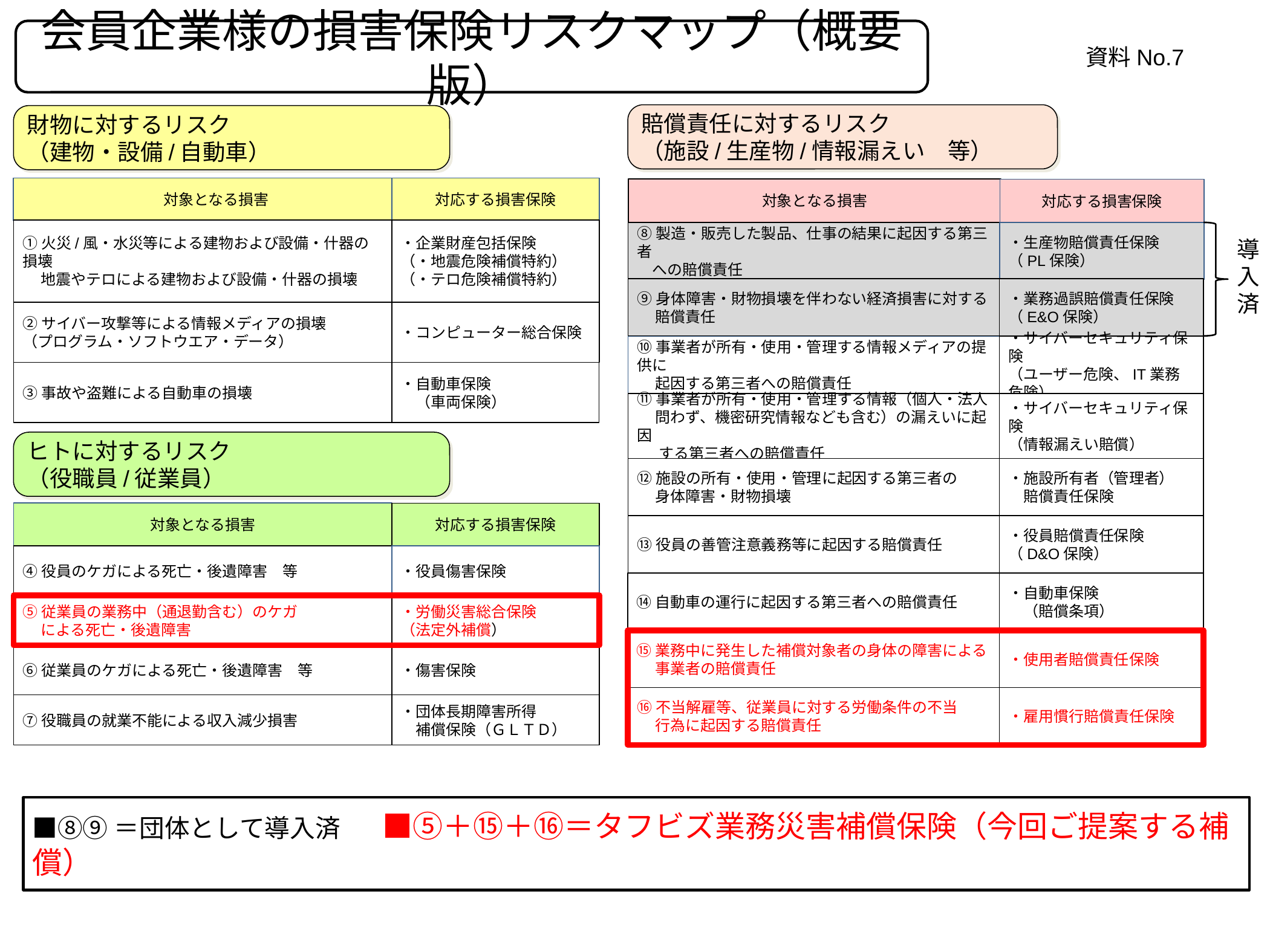

会員企業様の損害保険リスクマップ（概要版）
資料No.7
賠償責任に対するリスク
（施設/生産物/情報漏えい　等）
対象となる損害
対応する損害保険
⑧製造・販売した製品、仕事の結果に起因する第三者
　への賠償責任
・生産物賠償責任保険
（PL保険）
⑨身体障害・財物損壊を伴わない経済損害に対する
　 賠償責任
・業務過誤賠償責任保険
（E&O保険）
⑩事業者が所有・使用・管理する情報メディアの提供に
　 起因する第三者への賠償責任
・サイバーセキュリティ保険
（ユーザー危険、IT業務危険）
⑪事業者が所有・使用・管理する情報（個人・法人
　 問わず、機密研究情報なども含む）の漏えいに起因
 　する第三者への賠償責任
・サイバーセキュリティ保険
（情報漏えい賠償）
⑫施設の所有・使用・管理に起因する第三者の
　 身体障害・財物損壊
・施設所有者（管理者）
　賠償責任保険
⑬役員の善管注意義務等に起因する賠償責任
・役員賠償責任保険
（D&O保険）
⑭自動車の運行に起因する第三者への賠償責任
・自動車保険
　（賠償条項）
⑮業務中に発生した補償対象者の身体の障害による
　 事業者の賠償責任
・使用者賠償責任保険
⑯不当解雇等、従業員に対する労働条件の不当
　 行為に起因する賠償責任
・雇用慣行賠償責任保険
導入済

財物に対するリスク
（建物・設備/自動車）
対象となる損害
対応する損害保険
①火災/風・水災等による建物および設備・什器の損壊
　 地震やテロによる建物および設備・什器の損壊
・企業財産包括保険
（・地震危険補償特約）
（・テロ危険補償特約）
②サイバー攻撃等による情報メディアの損壊
（プログラム・ソフトウエア・データ）
・コンピューター総合保険
③事故や盗難による自動車の損壊
・自動車保険
　（車両保険）
ヒトに対するリスク
（役職員/従業員）
対象となる損害
対応する損害保険
④役員のケガによる死亡・後遺障害　等
・役員傷害保険
⑤従業員の業務中（通退勤含む）のケガ
　 による死亡・後遺障害
・労働災害総合保険
（法定外補償）
⑥従業員のケガによる死亡・後遺障害　等
・傷害保険
⑦役職員の就業不能による収入減少損害
・団体長期障害所得
　補償保険（ＧＬＴＤ）

■⑧⑨＝団体として導入済   　■⑤＋⑮＋⑯＝タフビズ業務災害補償保険（今回ご提案する補償）